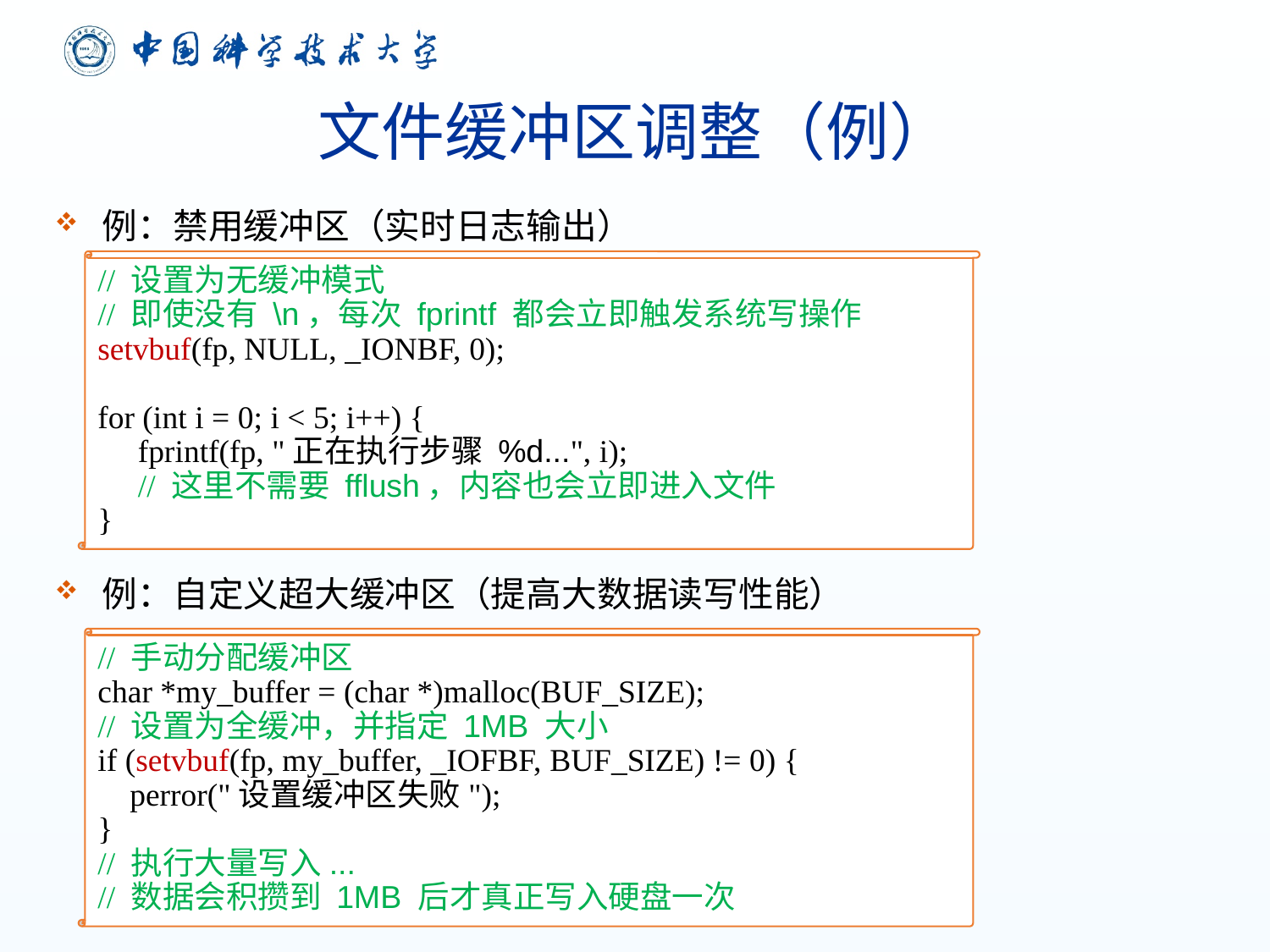

# 文件缓冲区调整（例）
例：禁用缓冲区（实时日志输出）

例：自定义超大缓冲区（提高大数据读写性能）
// 设置为无缓冲模式
// 即使没有 \n，每次 fprintf 都会立即触发系统写操作
setvbuf(fp, NULL, _IONBF, 0);

for (int i = 0; i < 5; i++) {
     fprintf(fp, "正在执行步骤 %d...", i);
     // 这里不需要 fflush，内容也会立即进入文件
}
// 手动分配缓冲区
char *my_buffer = (char *)malloc(BUF_SIZE);
// 设置为全缓冲，并指定 1MB 大小
if (setvbuf(fp, my_buffer, _IOFBF, BUF_SIZE) != 0) {
    perror("设置缓冲区失败");
}
// 执行大量写入...
// 数据会积攒到 1MB 后才真正写入硬盘一次